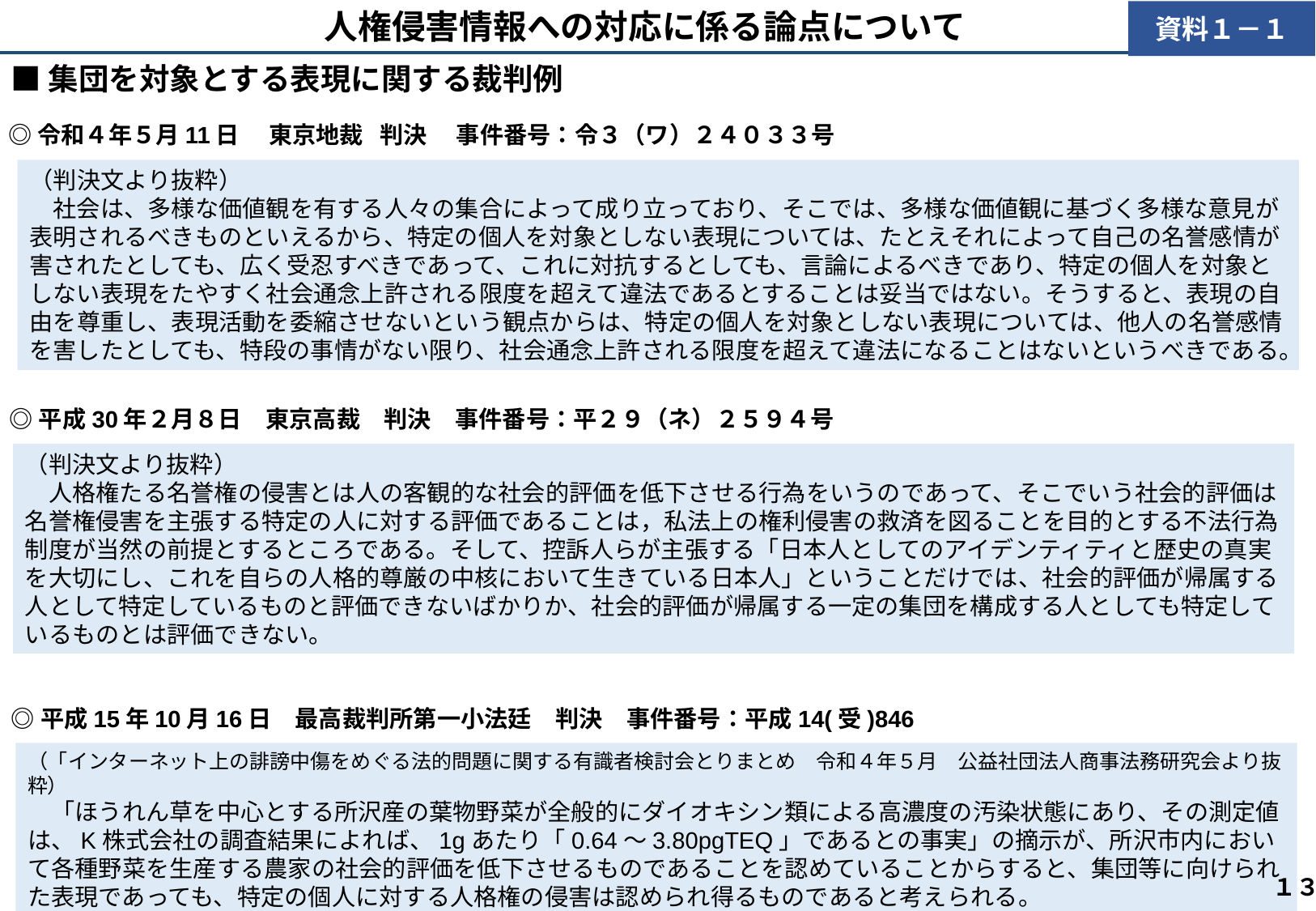

人権侵害情報への対応に係る論点について
資料１－１
■集団を対象とする表現に関する裁判例
◎令和４年５月11日　 東京地裁   判決　 事件番号：令３（ワ）２４０３３号

（判決文より抜粋）
　社会は、多様な価値観を有する人々の集合によって成り立っており、そこでは、多様な価値観に基づく多様な意見が表明されるべきものといえるから、特定の個人を対象としない表現については、たとえそれによって自己の名誉感情が害されたとしても、広く受忍すべきであって、これに対抗するとしても、言論によるべきであり、特定の個人を対象としない表現をたやすく社会通念上許される限度を超えて違法であるとすることは妥当ではない。そうすると、表現の自由を尊重し、表現活動を委縮させないという観点からは、特定の個人を対象としない表現については、他人の名誉感情を害したとしても、特段の事情がない限り、社会通念上許される限度を超えて違法になることはないというべきである。
◎平成30年２月８日　東京高裁　判決　事件番号：平２９（ネ）２５９４号

（判決文より抜粋）
　人格権たる名誉権の侵害とは人の客観的な社会的評価を低下させる行為をいうのであって、そこでいう社会的評価は名誉権侵害を主張する特定の人に対する評価であることは，私法上の権利侵害の救済を図ることを目的とする不法行為制度が当然の前提とするところである。そして、控訴人らが主張する「日本人としてのアイデンティティと歴史の真実を大切にし、これを自らの人格的尊厳の中核において生きている日本人」ということだけでは、社会的評価が帰属する人として特定しているものと評価できないばかりか、社会的評価が帰属する一定の集団を構成する人としても特定しているものとは評価できない。
◎平成15年10月16日　最高裁判所第一小法廷　判決　事件番号：平成14(受)846

（「インターネット上の誹謗中傷をめぐる法的問題に関する有識者検討会とりまとめ　令和４年５月　公益社団法人商事法務研究会より抜粋）
　「ほうれん草を中心とする所沢産の葉物野菜が全般的にダイオキシン類による高濃度の汚染状態にあり、その測定値は、K株式会社の調査結果によれば、1gあたり「0.64～3.80pgTEQ」であるとの事実」の摘示が、所沢市内において各種野菜を生産する農家の社会的評価を低下させるものであることを認めていることからすると、集団等に向けられた表現であっても、特定の個人に対する人格権の侵害は認められ得るものであると考えられる。
１３